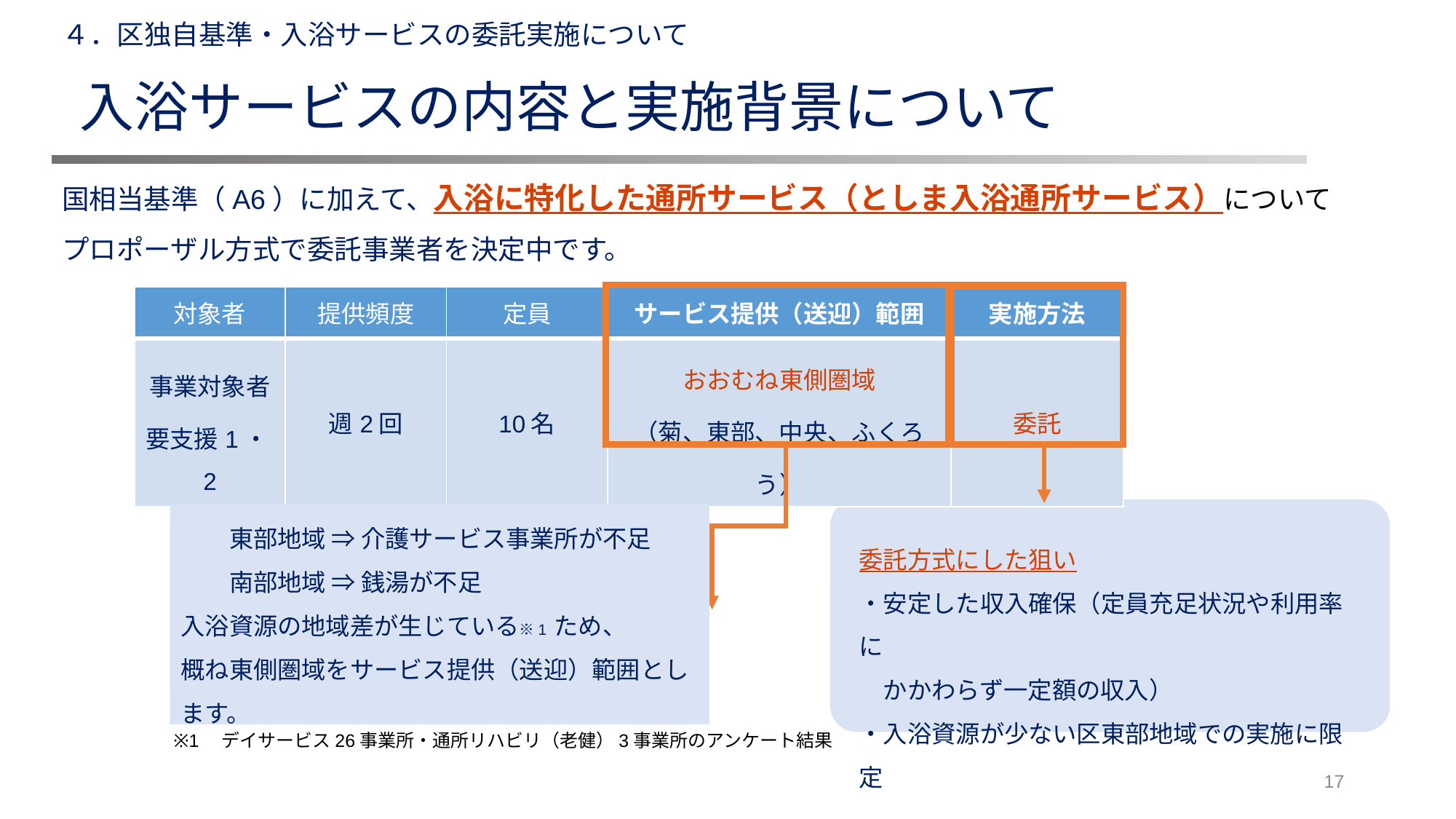

４．区独自基準・入浴サービスの委託実施について
入浴サービスの内容と実施背景について

国相当基準（A6）に加えて、入浴に特化した通所サービス（としま入浴通所サービス）についてプロポーザル方式で委託事業者を決定中です。

| 対象者 | 提供頻度 | 定員 | サービス提供（送迎）範囲 | 実施方法 |
| --- | --- | --- | --- | --- |
| 事業対象者 要支援1・2 | 週2回 | 10名 | おおむね東側圏域 （菊、東部、中央、ふくろう） | 委託 |

　　東部地域 ⇒ 介護サービス事業所が不足
　　南部地域 ⇒ 銭湯が不足
入浴資源の地域差が生じている※1 ため、
概ね東側圏域をサービス提供（送迎）範囲とします。
委託方式にした狙い
・安定した収入確保（定員充足状況や利用率に
　かかわらず一定額の収入）
・入浴資源が少ない区東部地域での実施に限定

※1　デイサービス26事業所・通所リハビリ（老健）3事業所のアンケート結果
17